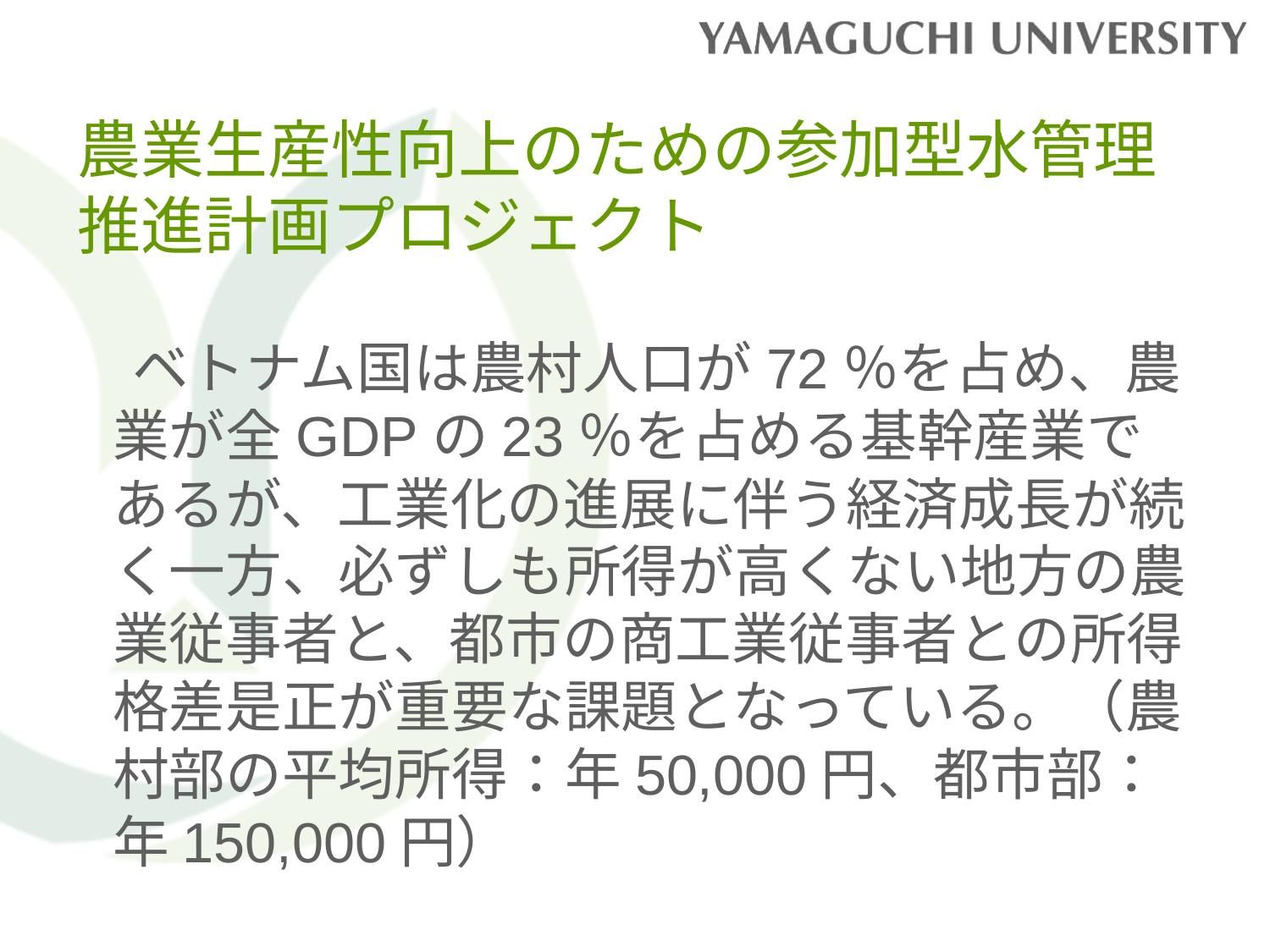

# 農業生産性向上のための参加型水管理推進計画プロジェクト
　ベトナム国は農村人口が72％を占め、農業が全GDPの23％を占める基幹産業であるが、工業化の進展に伴う経済成長が続く一方、必ずしも所得が高くない地方の農業従事者と、都市の商工業従事者との所得格差是正が重要な課題となっている。（農村部の平均所得：年50,000円、都市部：年150,000円）